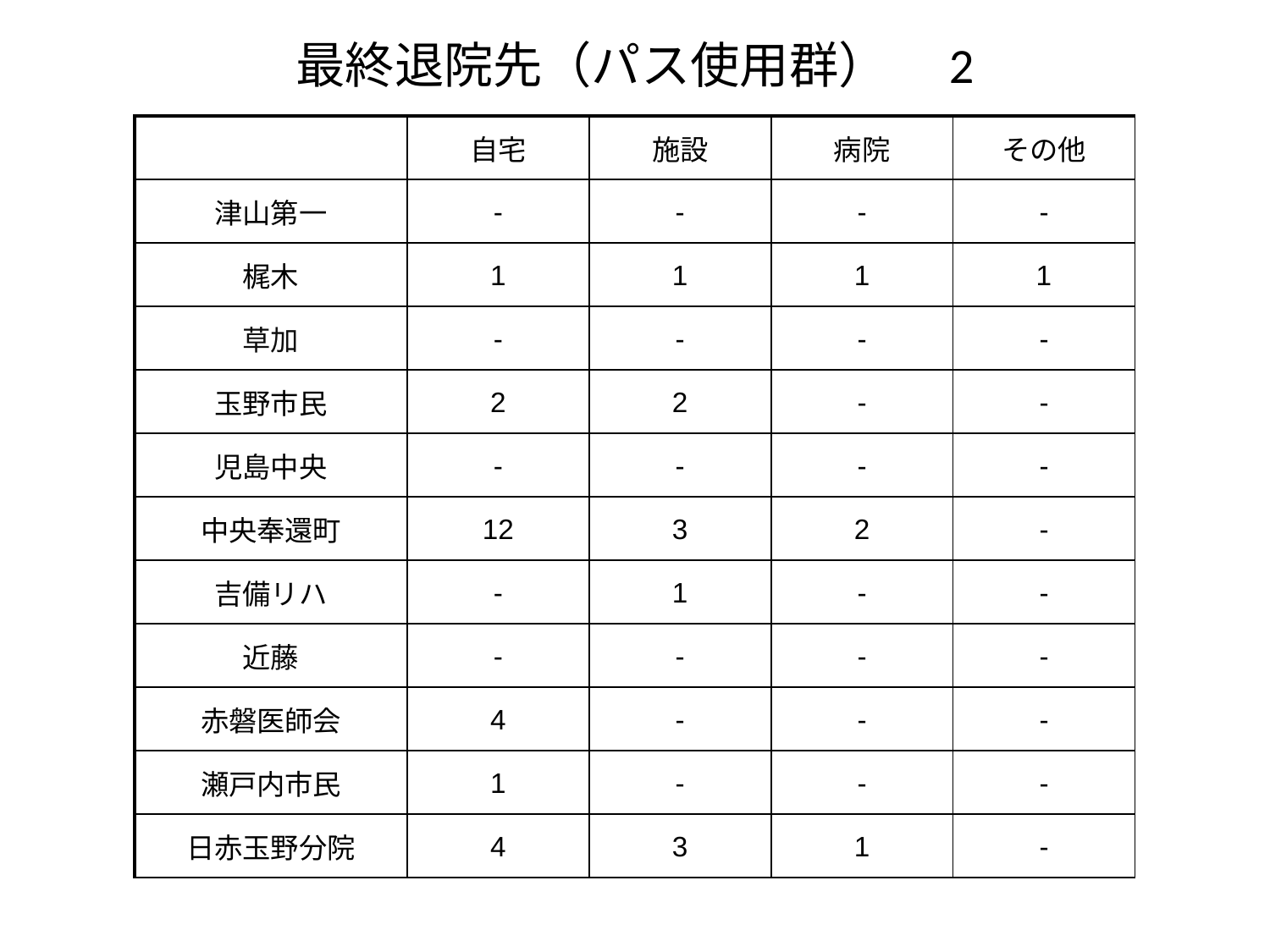

最終退院先（パス使用群）　2
|  | 自宅 | 施設 | 病院 | その他 |
| --- | --- | --- | --- | --- |
| 津山第一 | - | - | - | - |
| 梶木 | 1 | 1 | 1 | 1 |
| 草加 | - | - | - | - |
| 玉野市民 | 2 | 2 | - | - |
| 児島中央 | - | - | - | - |
| 中央奉還町 | 12 | 3 | 2 | - |
| 吉備リハ | - | 1 | - | - |
| 近藤 | - | - | - | - |
| 赤磐医師会 | 4 | - | - | - |
| 瀬戸内市民 | 1 | - | - | - |
| 日赤玉野分院 | 4 | 3 | 1 | - |